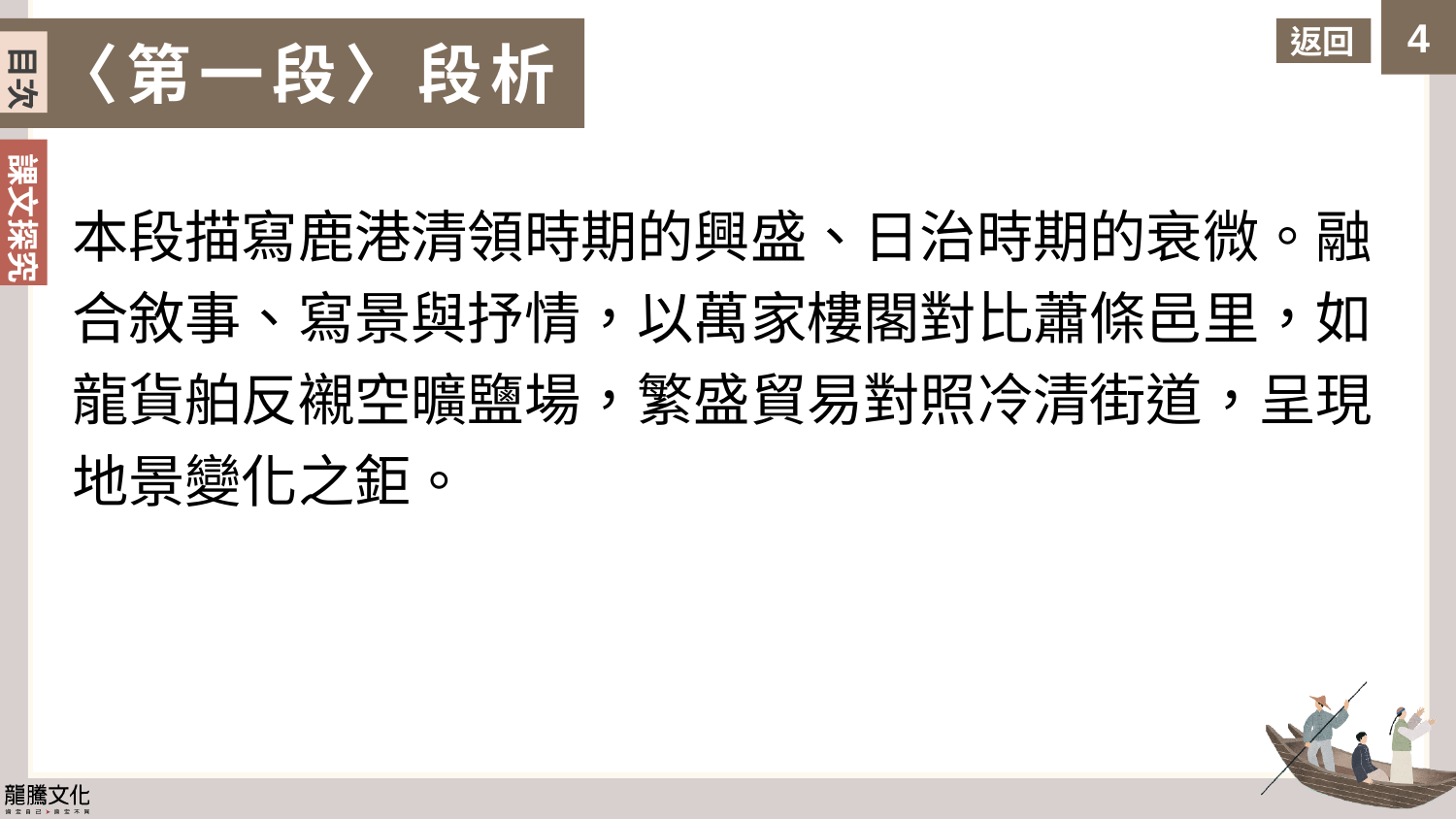

返回
〈第一段〉段析
目次
本段描寫鹿港清領時期的興盛、日治時期的衰微。融合敘事、寫景與抒情，以萬家樓閣對比蕭條邑里，如龍貨舶反襯空曠鹽場，繁盛貿易對照冷清街道，呈現地景變化之鉅。